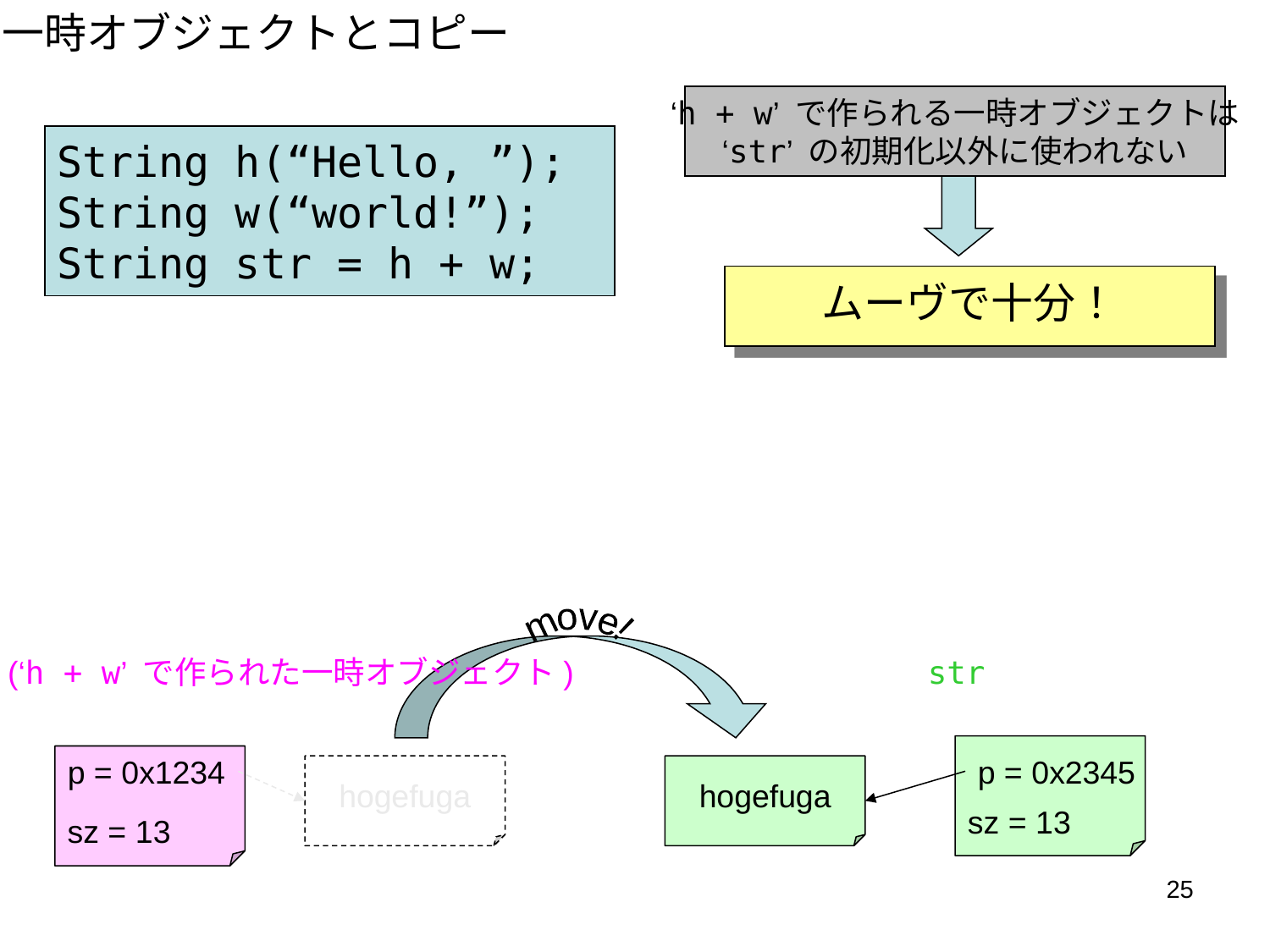

一時オブジェクトとコピー
‘h + w’ で作られる一時オブジェクトは
‘str’ の初期化以外に使われない
String h(“Hello, ”);
String w(“world!”);
String str = h + w;

ムーヴで十分！
move!

(‘h + w’ で作られた一時オブジェクト)
str

p = 0x1234

p = 0x2345
hogefuga
hogefuga
sz = 13
sz = 13
25